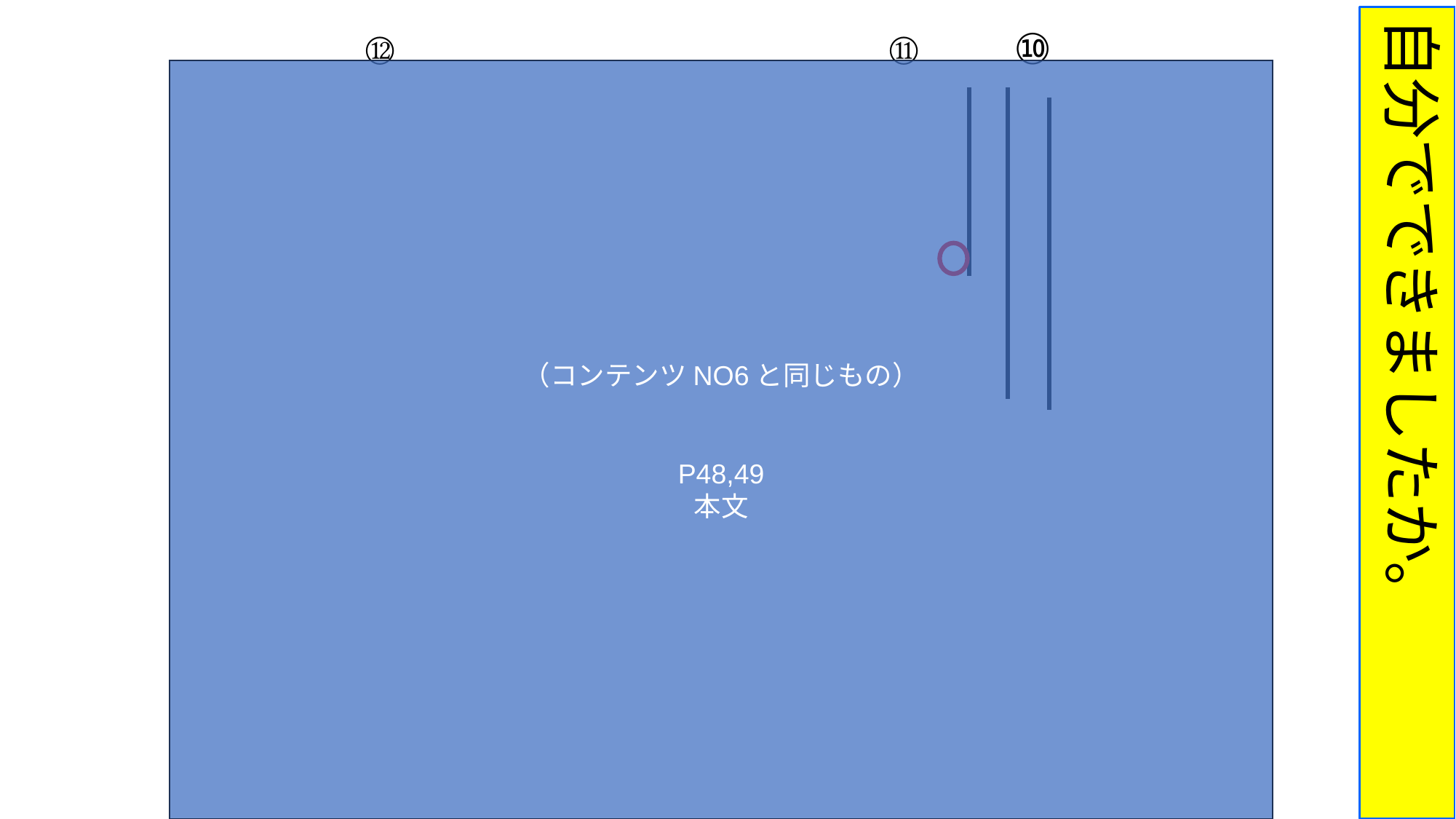

自分でできましたか。
⑫
⑪
⑩
（コンテンツNO6と同じもの）

P48,49
本文